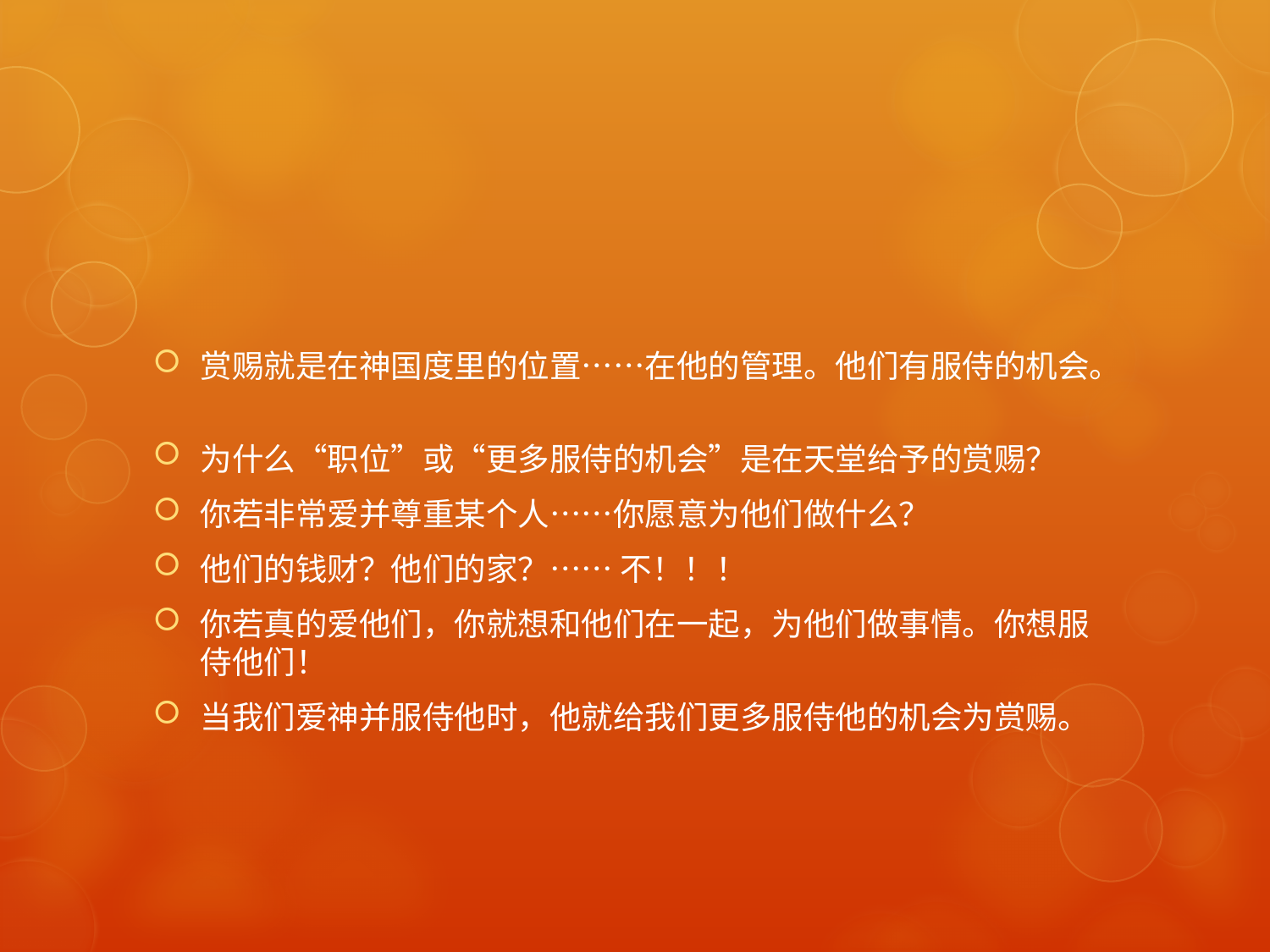

#

赏赐就是在神国度里的位置……在他的管理。他们有服侍的机会。
为什么“职位”或“更多服侍的机会”是在天堂给予的赏赐？
你若非常爱并尊重某个人……你愿意为他们做什么？
他们的钱财？他们的家？…… 不！！！
你若真的爱他们，你就想和他们在一起，为他们做事情。你想服侍他们！
当我们爱神并服侍他时，他就给我们更多服侍他的机会为赏赐。